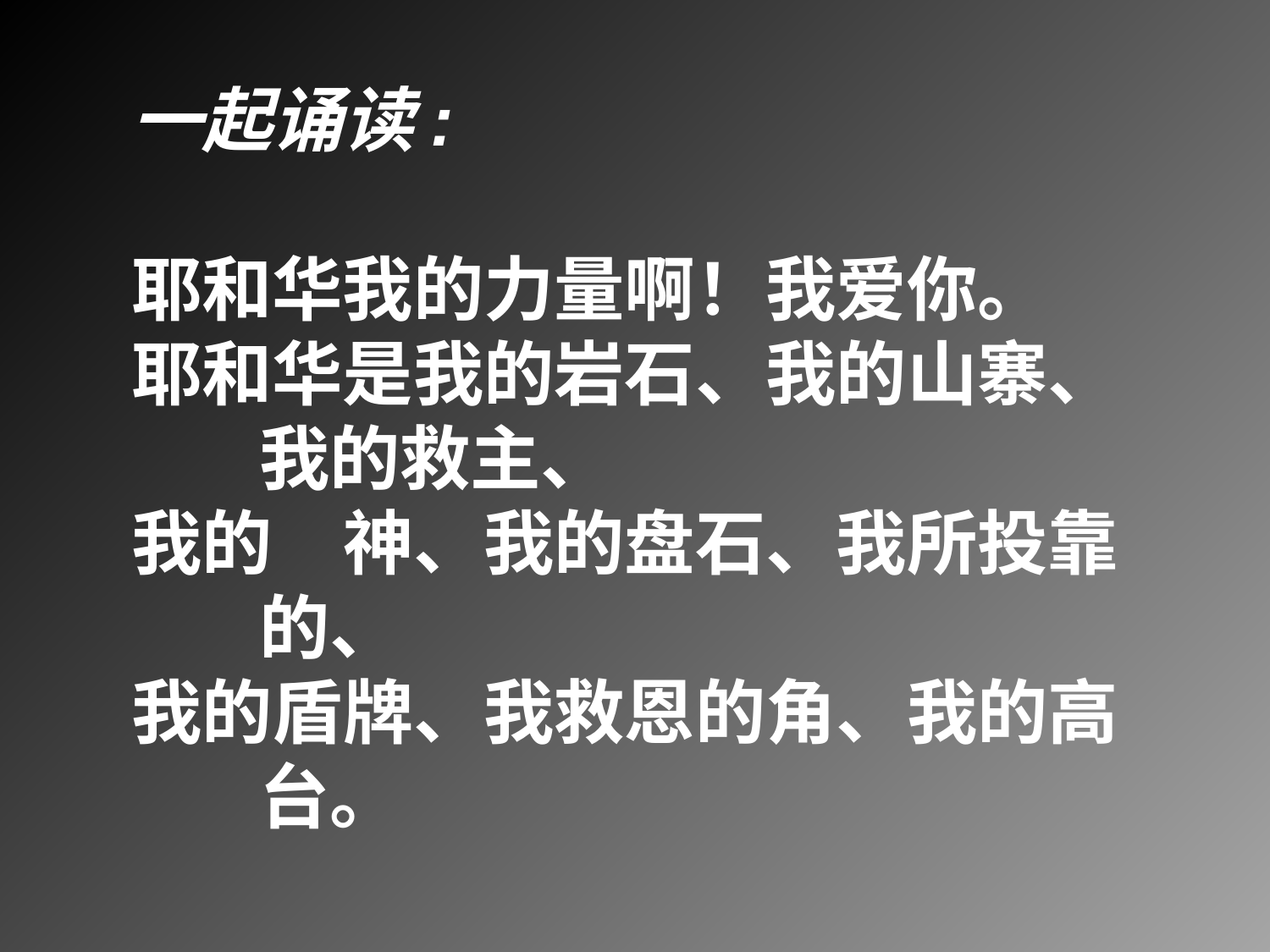

一起诵读:

耶和华我的力量啊！我爱你。
耶和华是我的岩石、我的山寨、我的救主、
我的　神、我的盘石、我所投靠的、
我的盾牌、我救恩的角、我的高台。